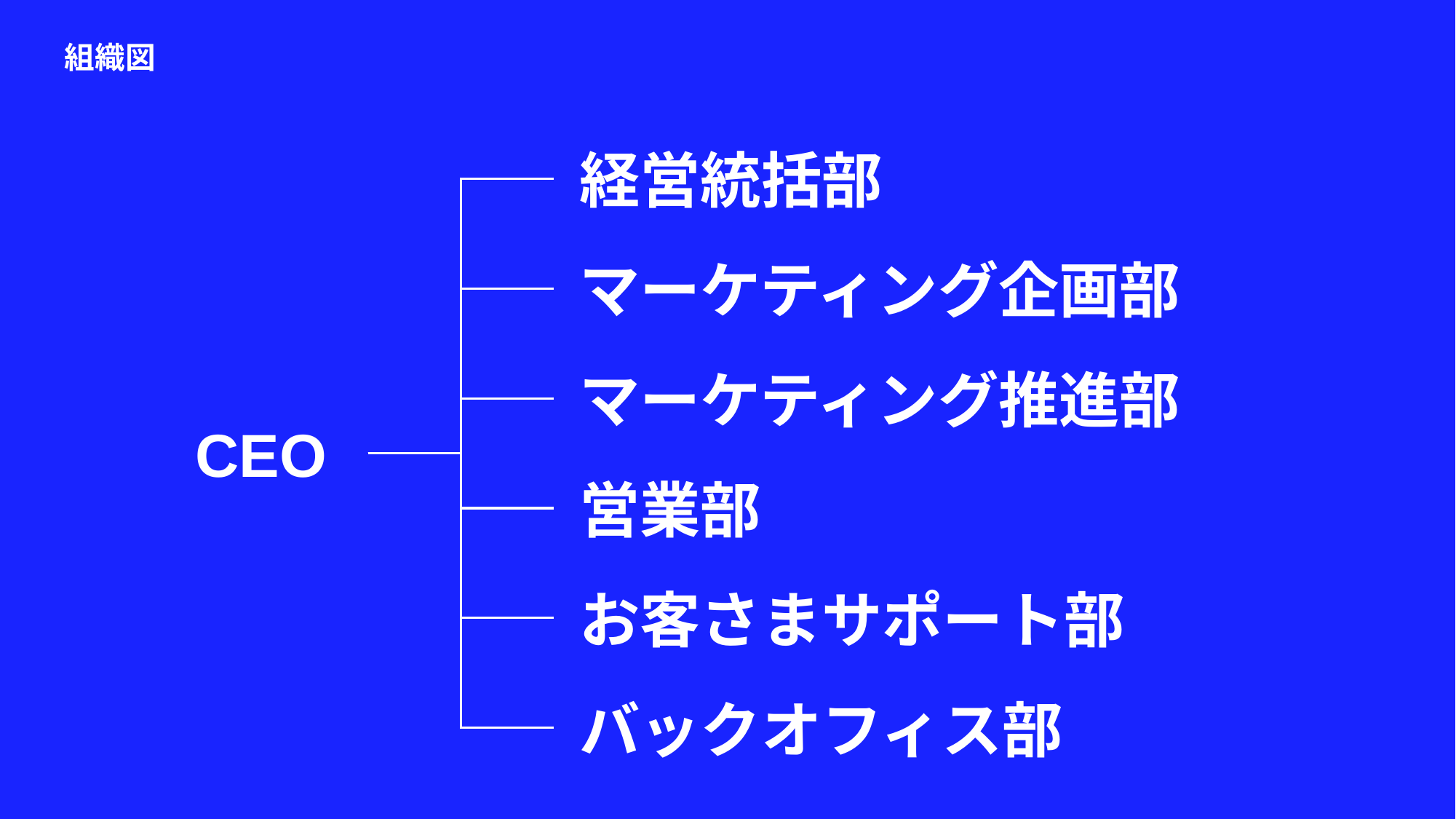

組織図
経営統括部
マーケティング企画部
マーケティング推進部
CEO
営業部
お客さまサポート部
バックオフィス部